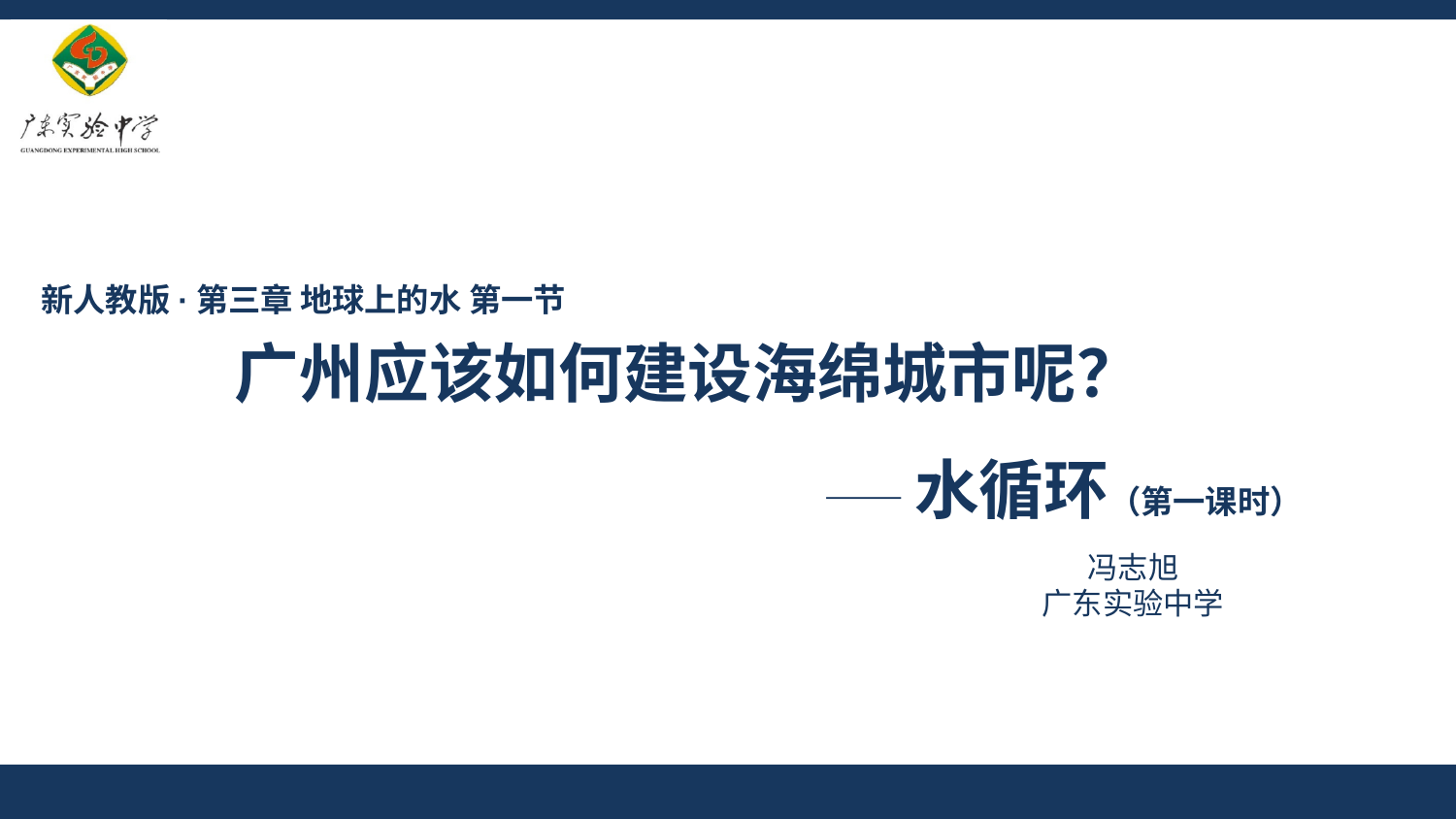

新人教版·第三章 地球上的水 第一节
广州应该如何建设海绵城市呢？
——水循环（第一课时）
冯志旭
广东实验中学